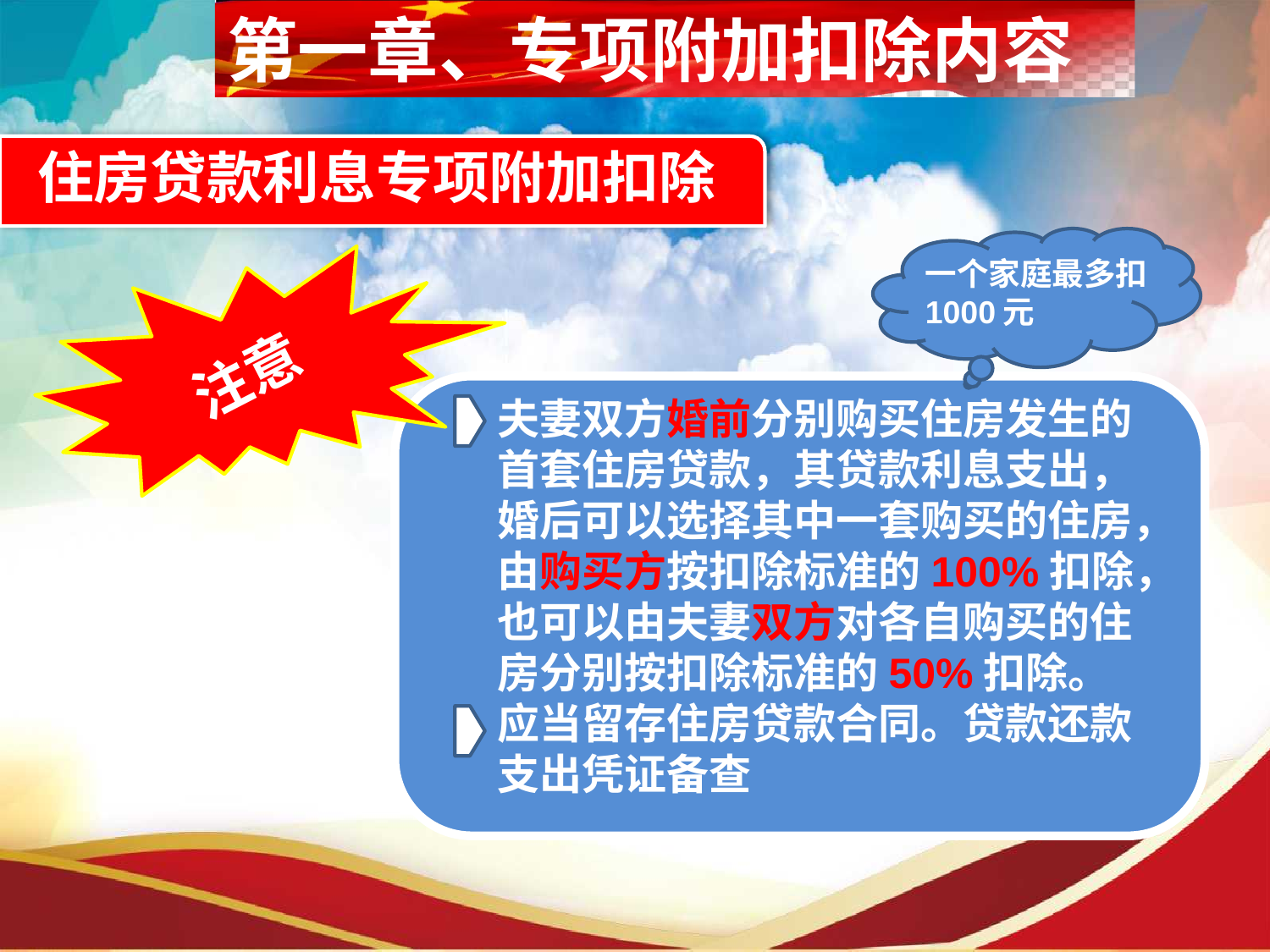

第一章、专项附加扣除内容

住房贷款利息专项附加扣除

一个家庭最多扣1000元
注意

夫妻双方婚前分别购买住房发生的首套住房贷款，其贷款利息支出，婚后可以选择其中一套购买的住房，由购买方按扣除标准的100%扣除，也可以由夫妻双方对各自购买的住房分别按扣除标准的50%扣除。
应当留存住房贷款合同。贷款还款支出凭证备查